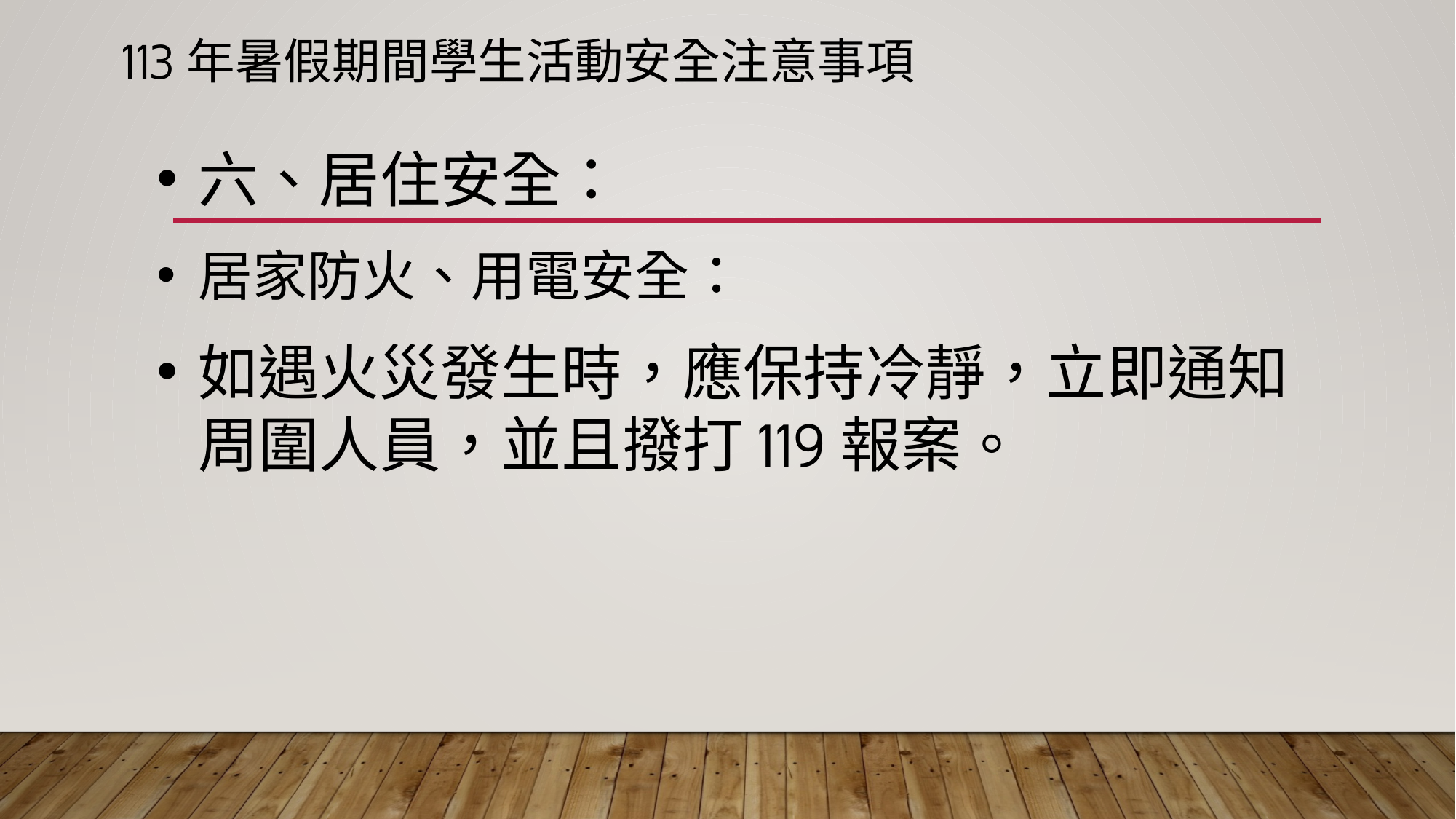

# 113年暑假期間學生活動安全注意事項
六、居住安全：
居家防火、用電安全：
如遇火災發生時，應保持冷靜，立即通知周圍人員，並且撥打119報案。